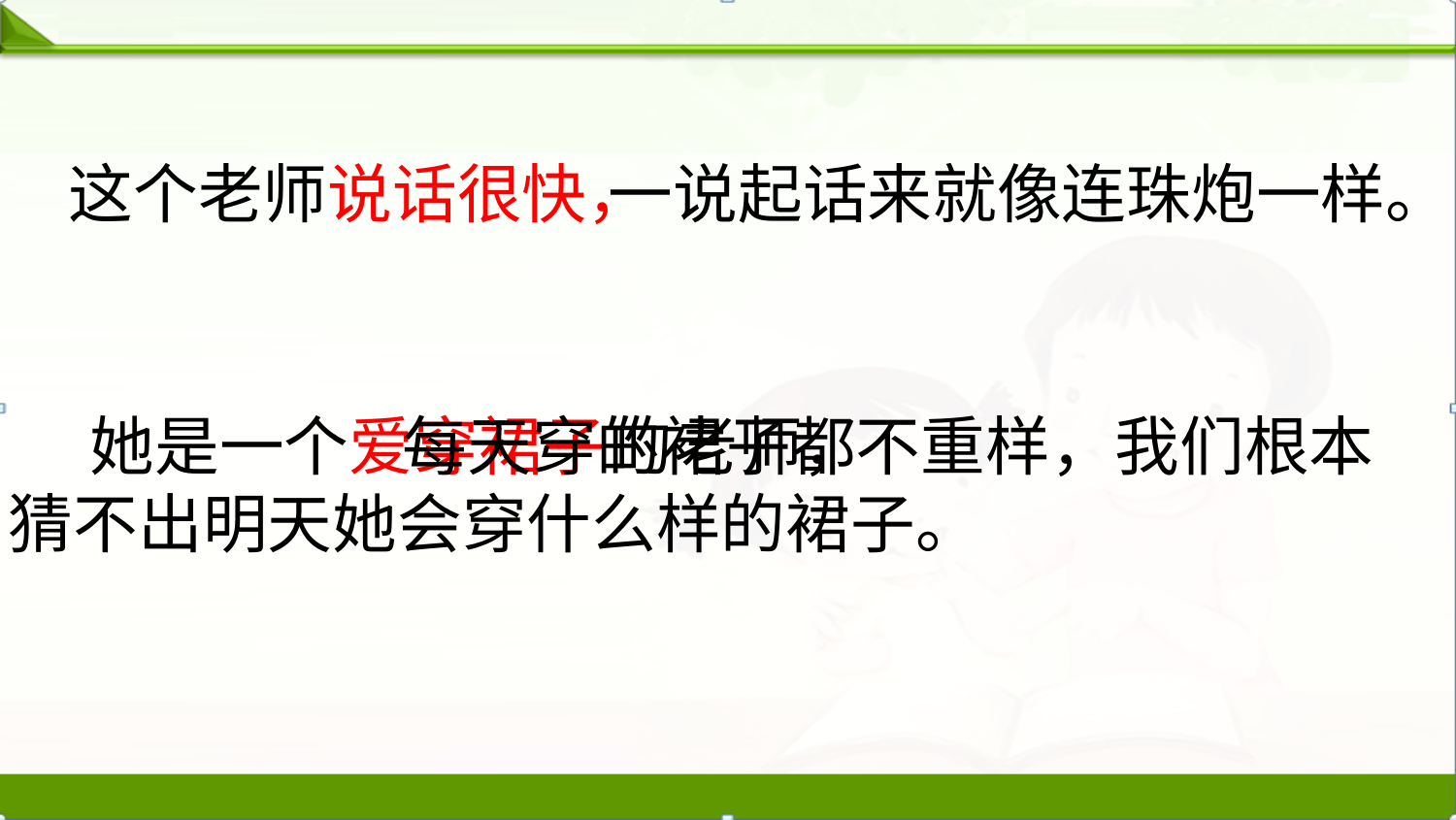

这个老师说话很快，
一说起话来就像连珠炮一样。
                          每天穿的裙子都不重样，我们根本猜不出明天她会穿什么样的裙子。
  她是一个爱穿裙子的老师，